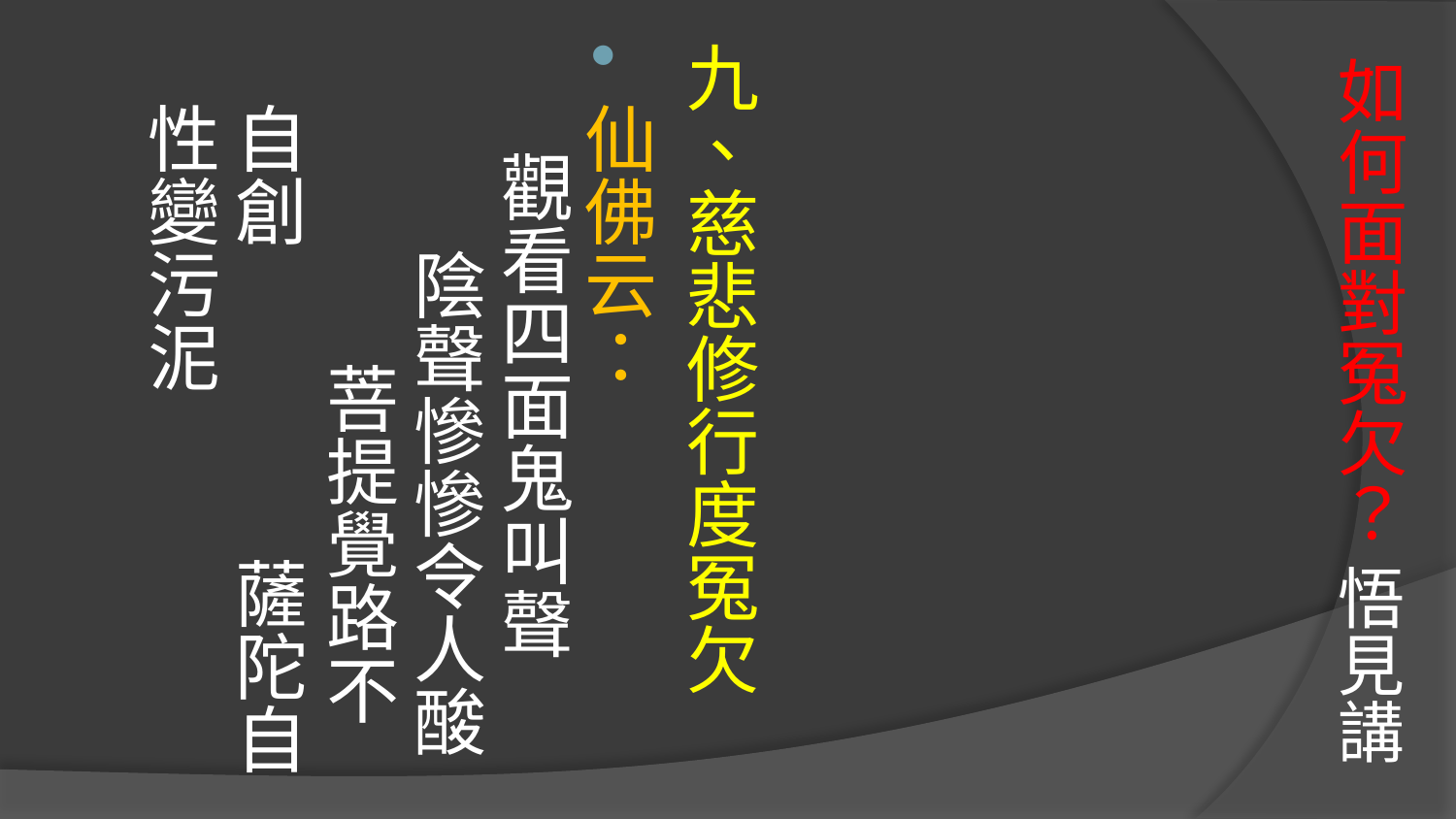

九、慈悲修行度冤欠
仙佛云：                            觀看四面鬼叫聲                 陰聲慘慘令人酸                  菩提覺路不自創                   薩陀自性變污泥

# 如何面對冤欠？ 悟見講